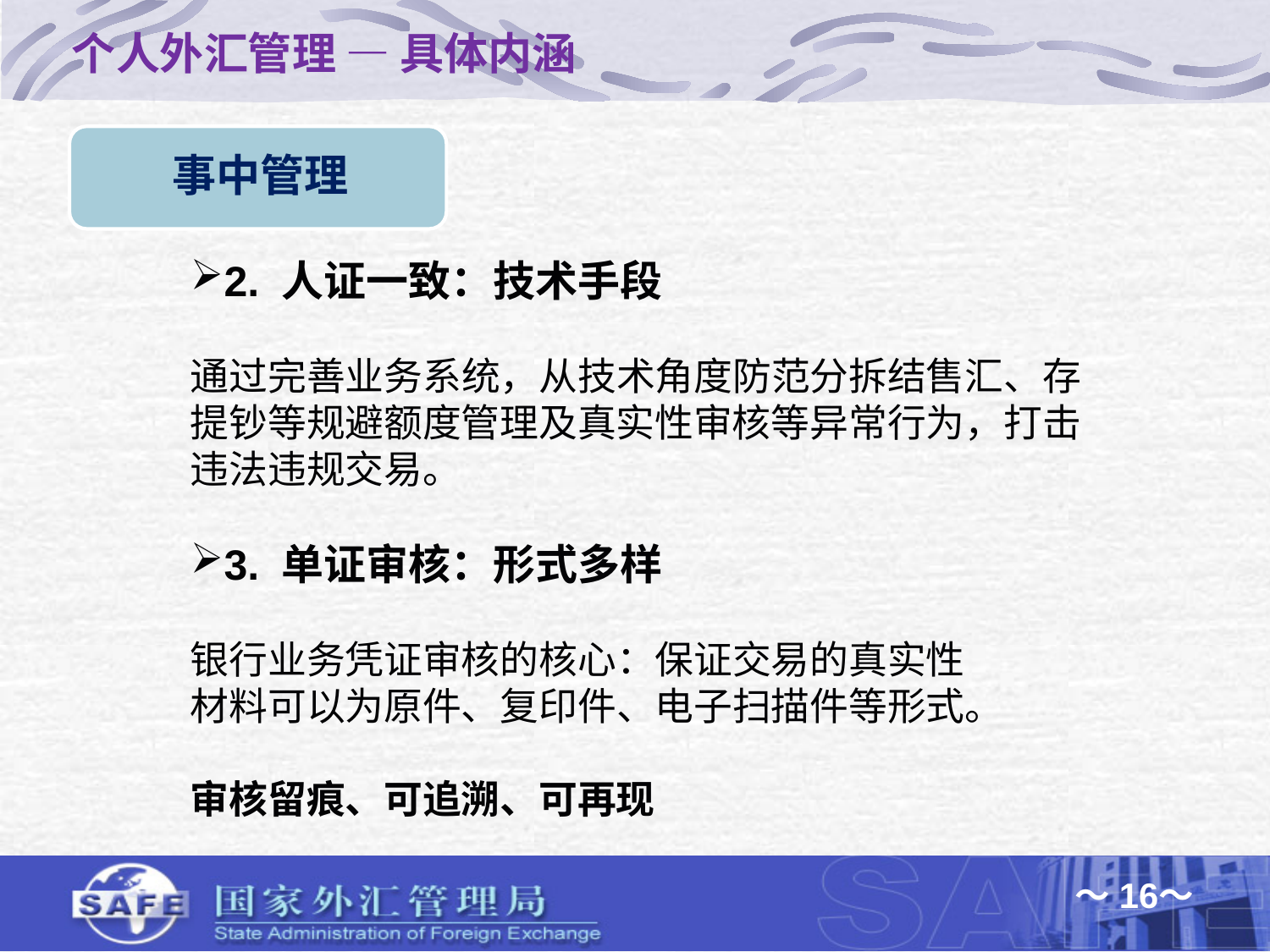

个人外汇管理 — 具体内涵
事中管理

2. 人证一致：技术手段

通过完善业务系统，从技术角度防范分拆结售汇、存提钞等规避额度管理及真实性审核等异常行为，打击违法违规交易。

3. 单证审核：形式多样

银行业务凭证审核的核心：保证交易的真实性
材料可以为原件、复印件、电子扫描件等形式。

审核留痕、可追溯、可再现
～16～